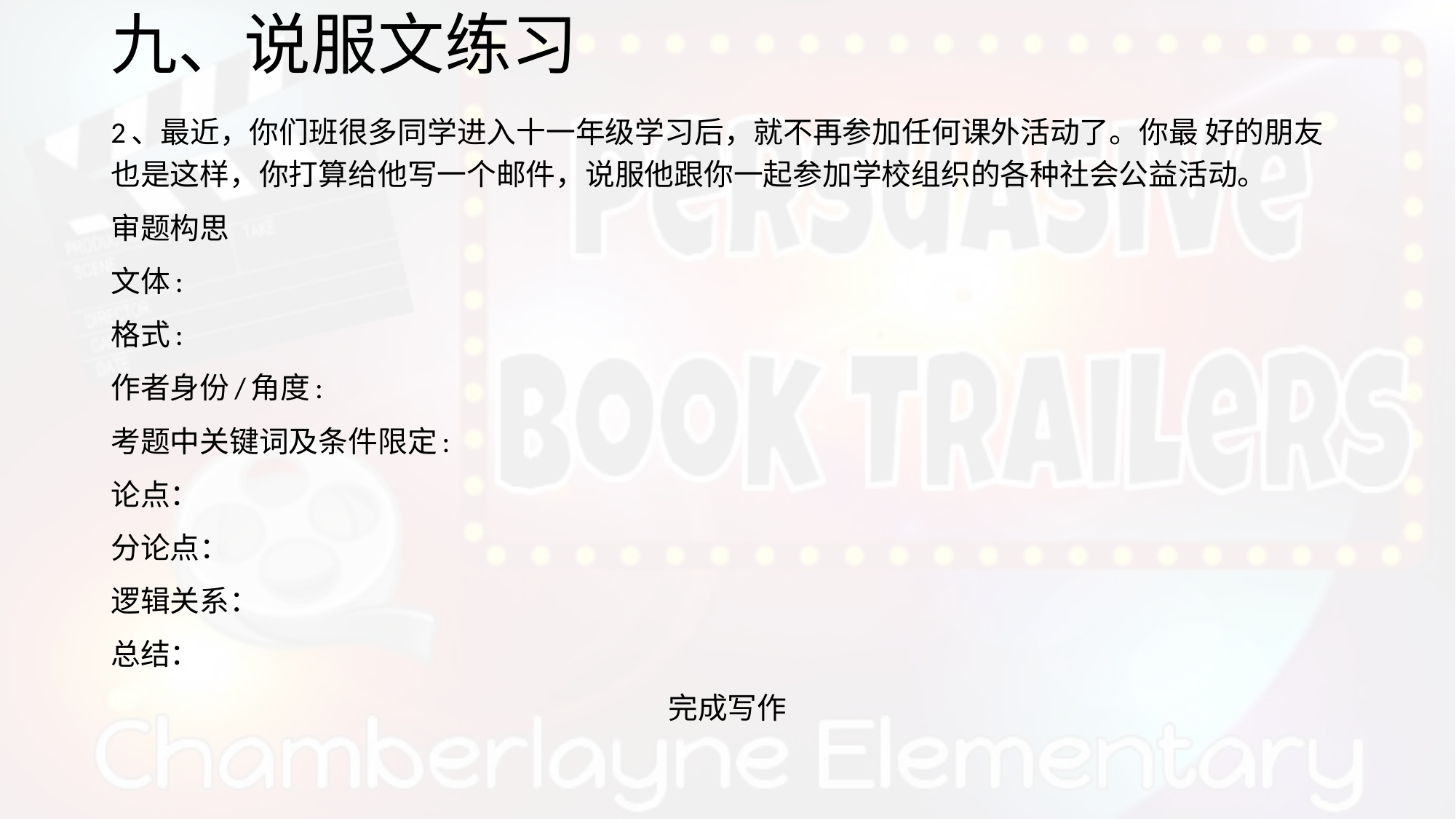

# 九、说服文练习
2、最近，你们班很多同学进入十一年级学习后，就不再参加任何课外活动了。你最 好的朋友也是这样，你打算给他写一个邮件，说服他跟你一起参加学校组织的各种社会公益活动。
审题构思
文体:
格式:
作者身份/角度:
考题中关键词及条件限定:
论点：
分论点：
逻辑关系：
总结：
完成写作